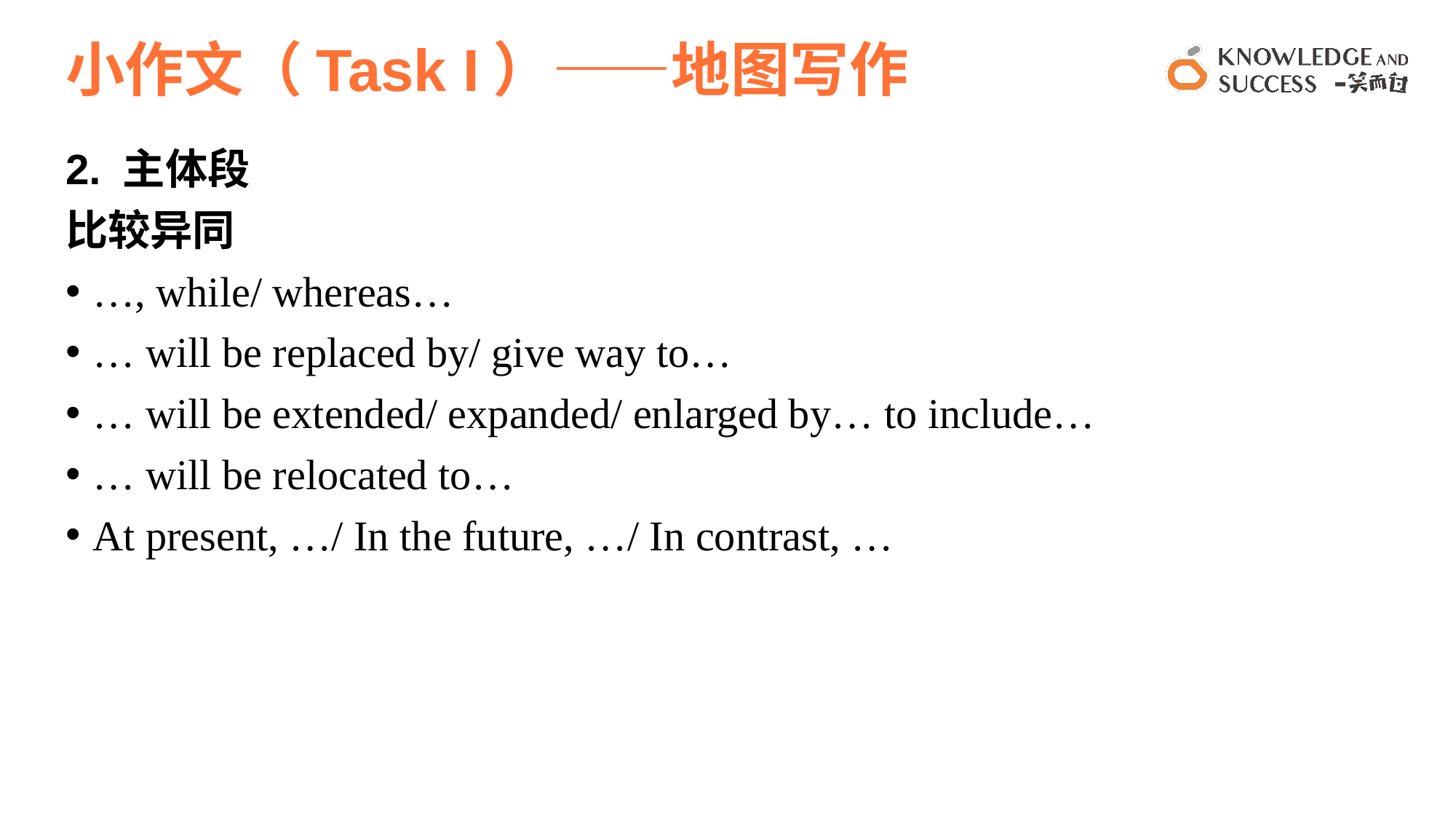

# 小作文（Task I）——地图写作
2. 主体段
比较异同
…, while/ whereas…
… will be replaced by/ give way to…
… will be extended/ expanded/ enlarged by… to include…
… will be relocated to…
At present, …/ In the future, …/ In contrast, …

41